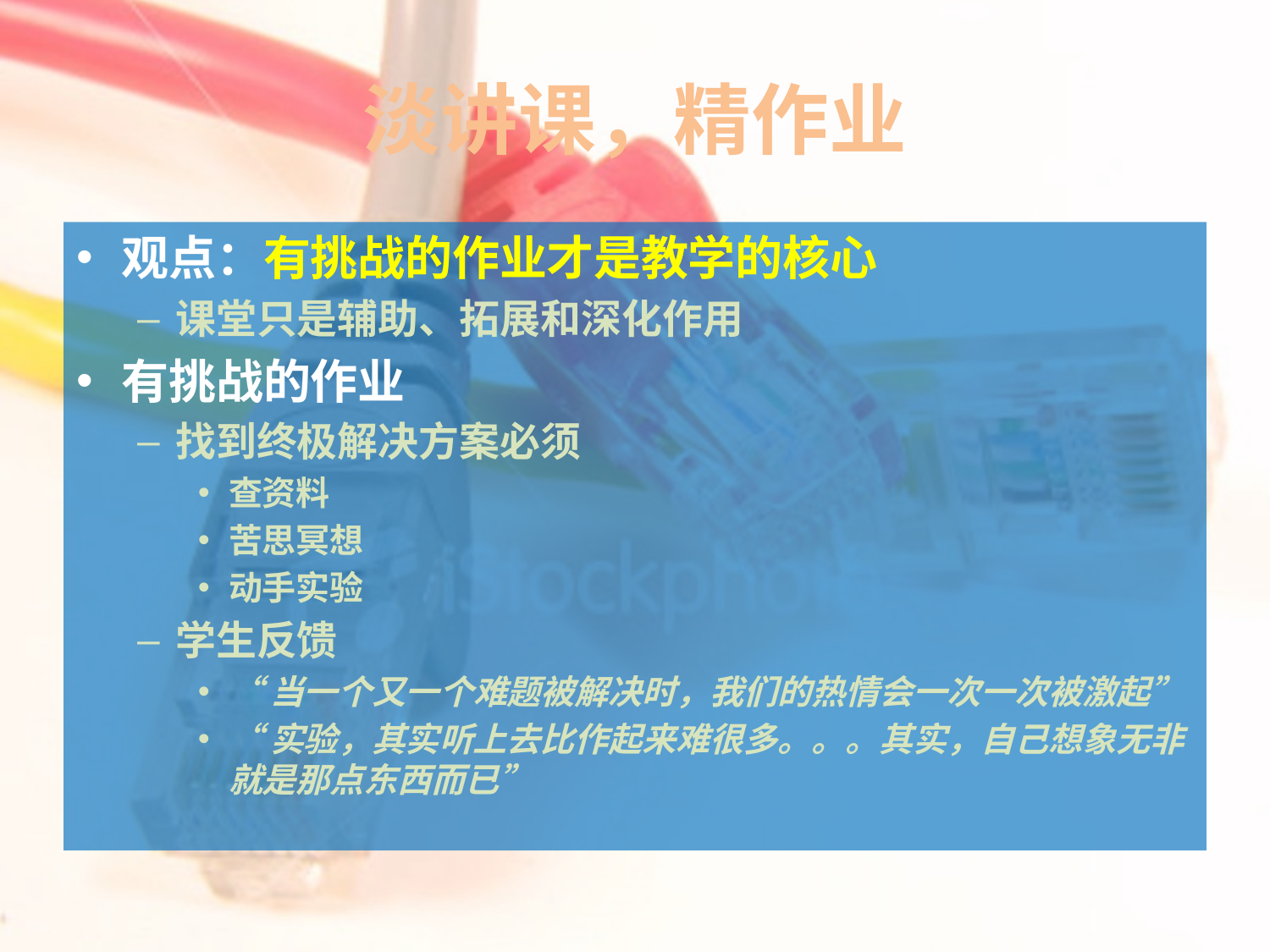

# 淡讲课，精作业
观点：有挑战的作业才是教学的核心
课堂只是辅助、拓展和深化作用
有挑战的作业
找到终极解决方案必须
查资料
苦思冥想
动手实验
学生反馈
“当一个又一个难题被解决时，我们的热情会一次一次被激起”
“实验，其实听上去比作起来难很多。。。其实，自己想象无非就是那点东西而已”